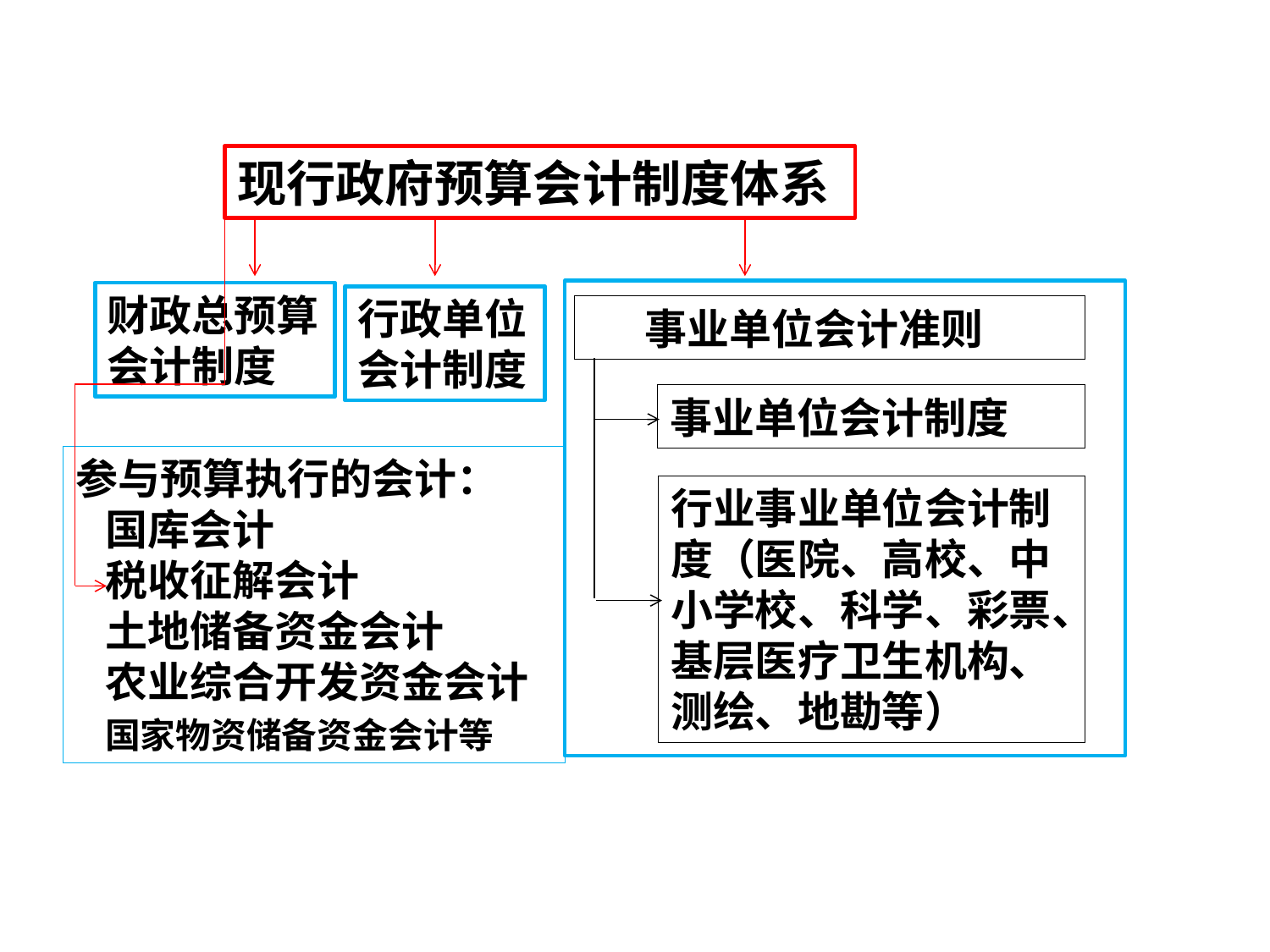

现行政府预算会计制度体系
参与预算执行的会计：
  国库会计
  税收征解会计
  土地储备资金会计
  农业综合开发资金会计
  国家物资储备资金会计等
财政总预算会计制度
行政单位会计制度

     事业单位会计准则
事业单位会计制度
行业事业单位会计制度（医院、高校、中小学校、科学、彩票、基层医疗卫生机构、测绘、地勘等）

6